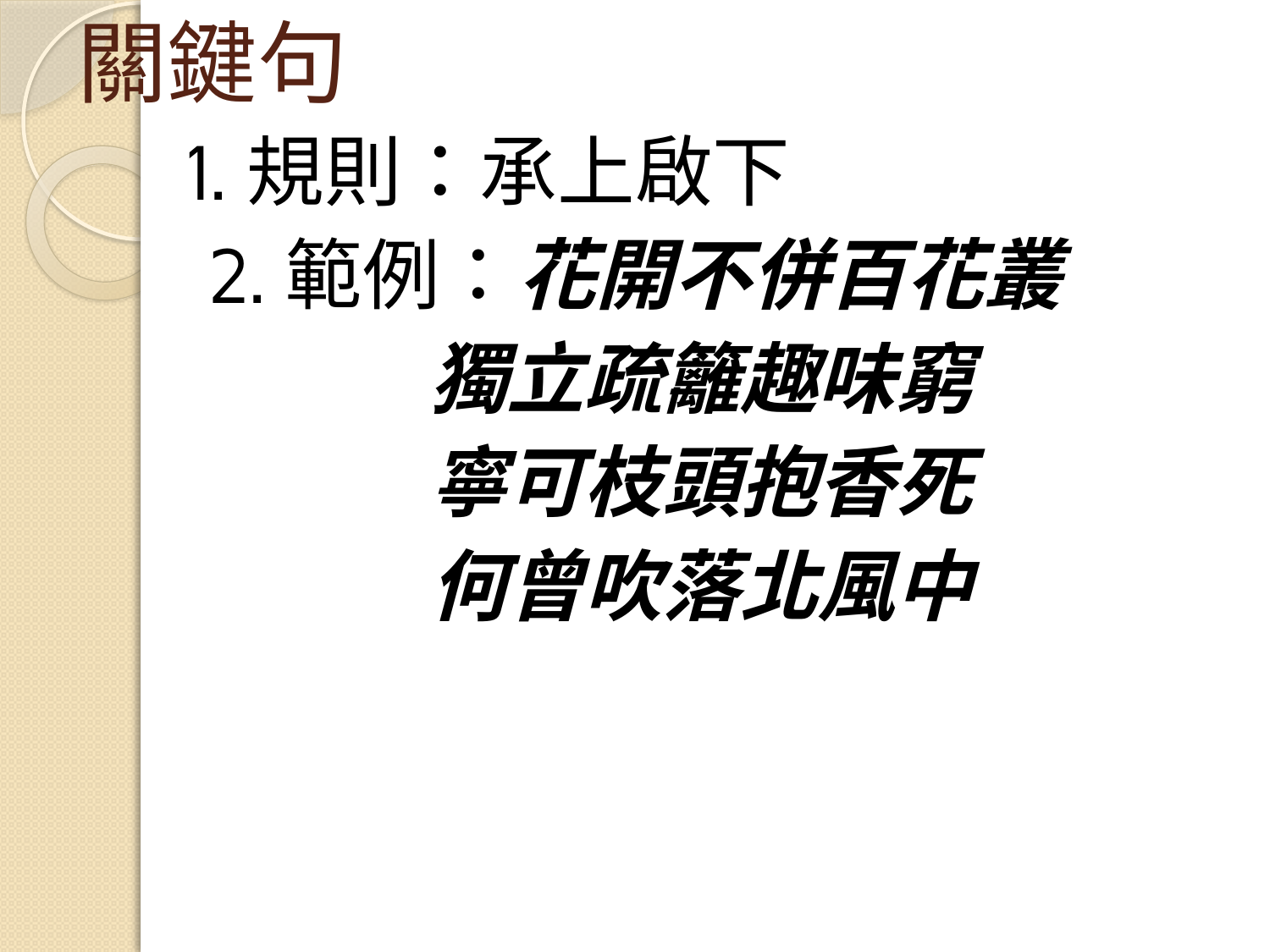

關鍵句
           1.規則：承上啟下
        2.範例：花開不併百花叢
                      獨立疏籬趣味窮
                      寧可枝頭抱香死
                      何曾吹落北風中